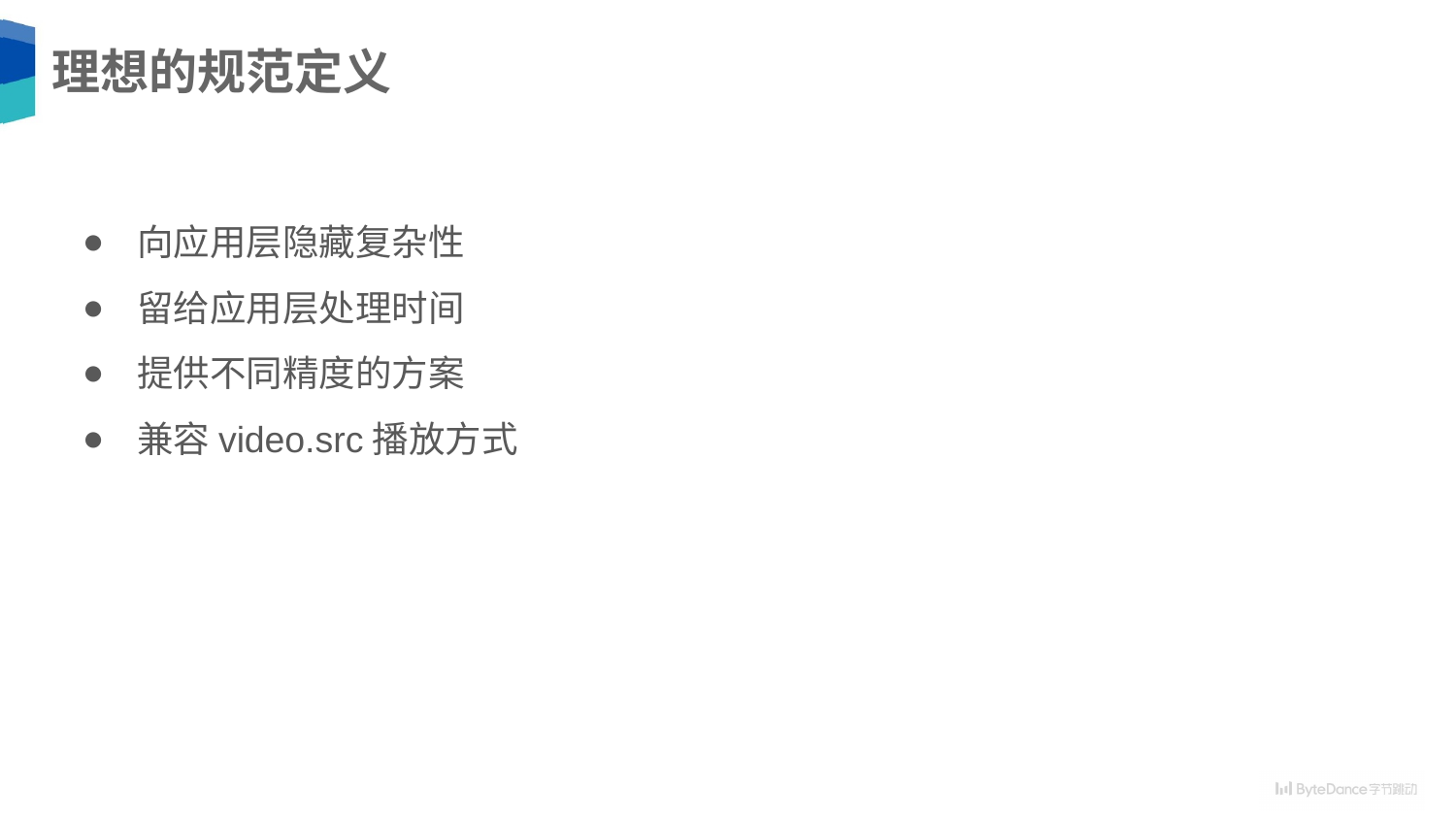

# 理想的规范定义
向应用层隐藏复杂性
留给应用层处理时间
提供不同精度的方案
兼容video.src播放方式